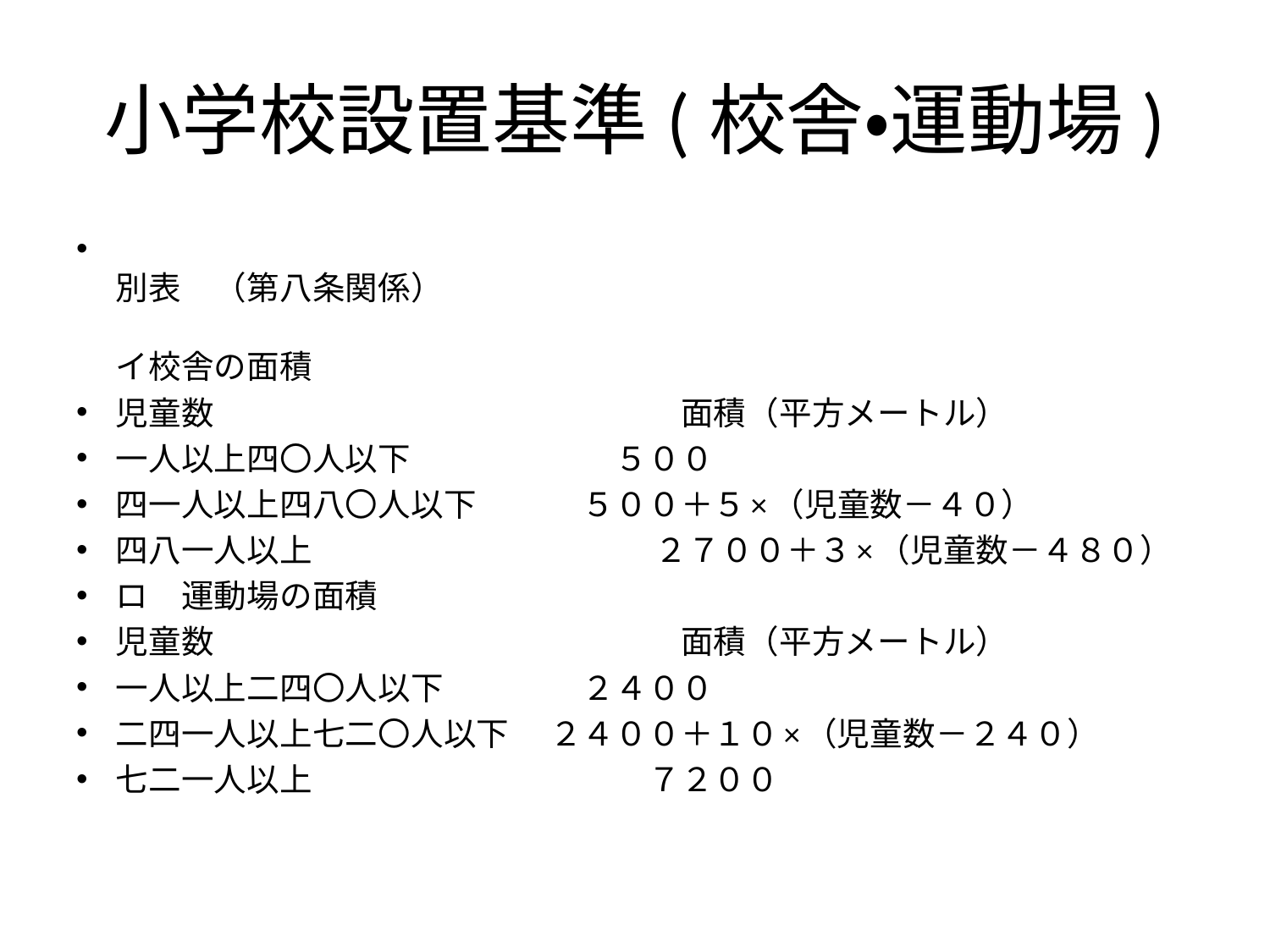

# 小学校設置基準(校舎・運動場)
別表　（第八条関係）
イ校舎の面積
児童数 　　　　　　　　　　　　　　面積（平方メートル）
一人以上四〇人以下 　　　　　　５００
四一人以上四八〇人以下 　　　５００＋５×（児童数－４０）
四八一人以上 　　　　　　　　　 　２７００＋３×（児童数－４８０）
ロ　運動場の面積
児童数 　　　　　　　　　　　　　　面積（平方メートル）
一人以上二四〇人以下 　　　　２４００
二四一人以上七二〇人以下 　２４００＋１０×（児童数－２４０）
七二一人以上　　　　　　　　　　 ７２００